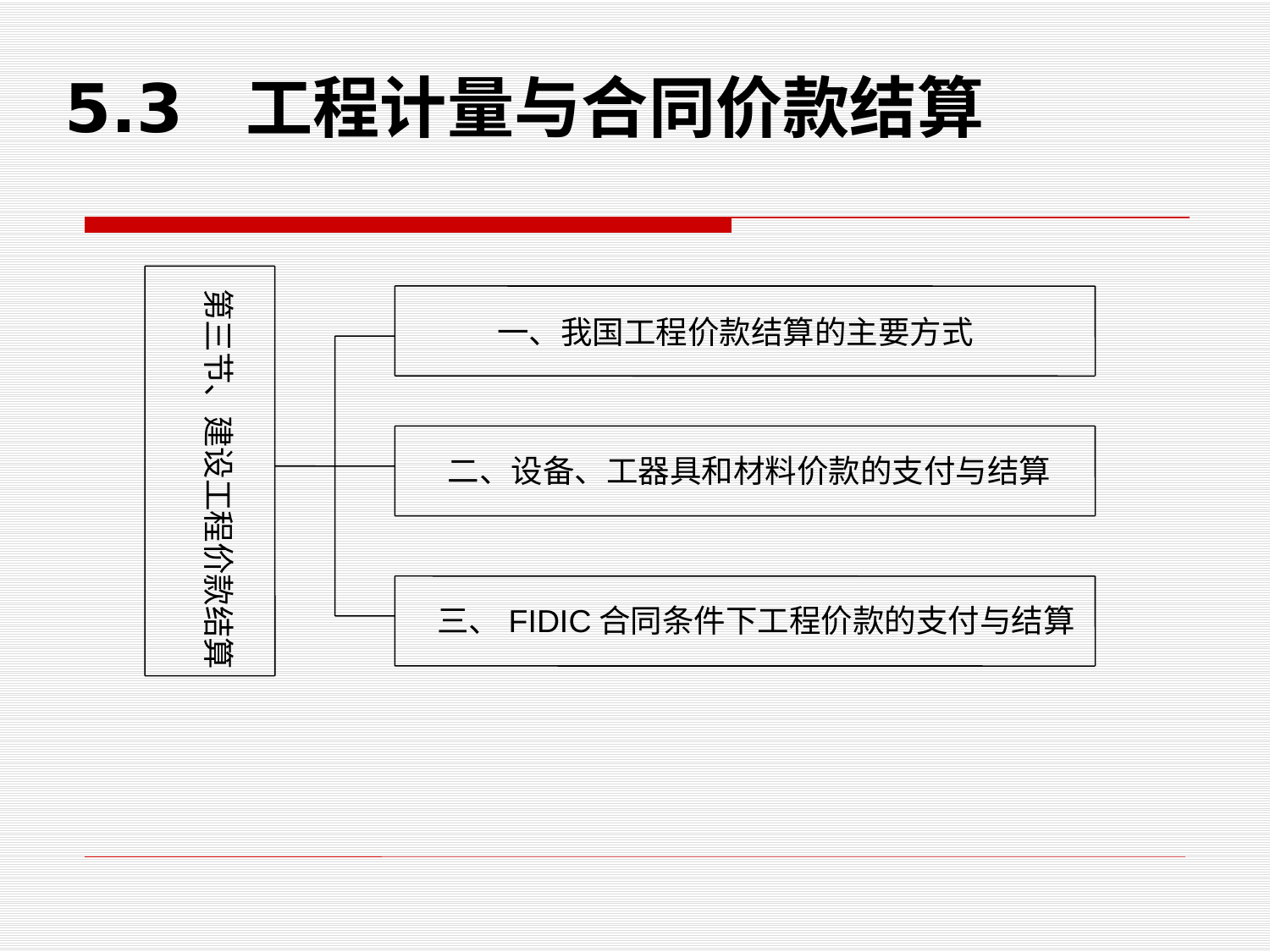

5.3  工程计量与合同价款结算

第三节、建设工程价款结算

一、我国工程价款结算的主要方式

二、设备、工器具和材料价款的支付与结算

三、FIDIC合同条件下工程价款的支付与结算